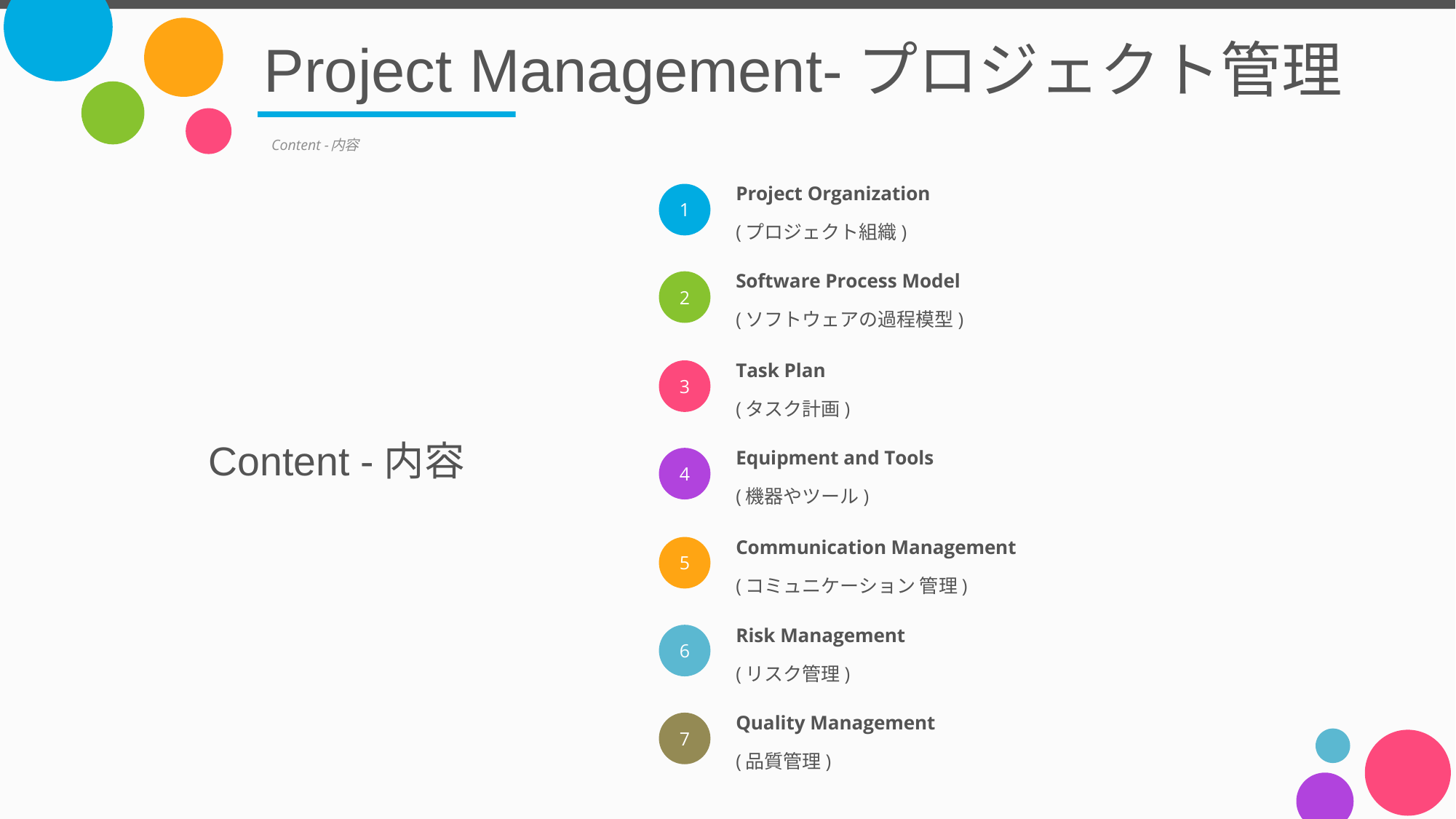

# Project Management-プロジェクト管理
Content -内容
Project Organization
(プロジェクト組織)
Software Process Model
(ソフトウェアの過程模型)
Content -内容
Task Plan
(タスク計画)
Equipment and Tools
(機器やツール)
Communication Management
(コミュニケーション 管理)
Risk Management
(リスク管理)
Quality Management
(品質管理)